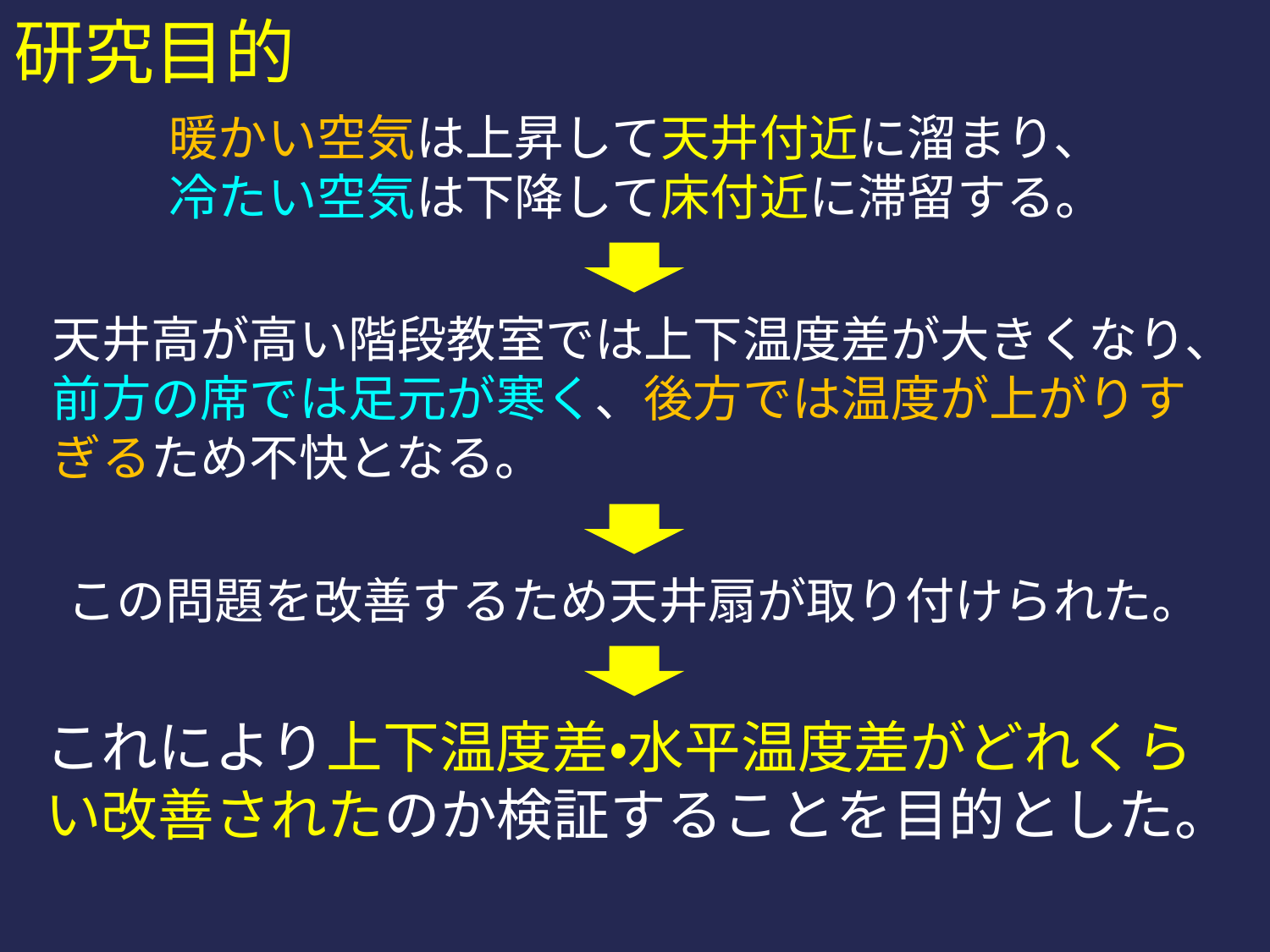

# 研究目的
暖かい空気は上昇して天井付近に溜まり、冷たい空気は下降して床付近に滞留する。

天井高が高い階段教室では上下温度差が大きくなり、前方の席では足元が寒く、後方では温度が上がりすぎるため不快となる。

この問題を改善するため天井扇が取り付けられた。

これにより上下温度差・水平温度差がどれくらい改善されたのか検証することを目的とした。